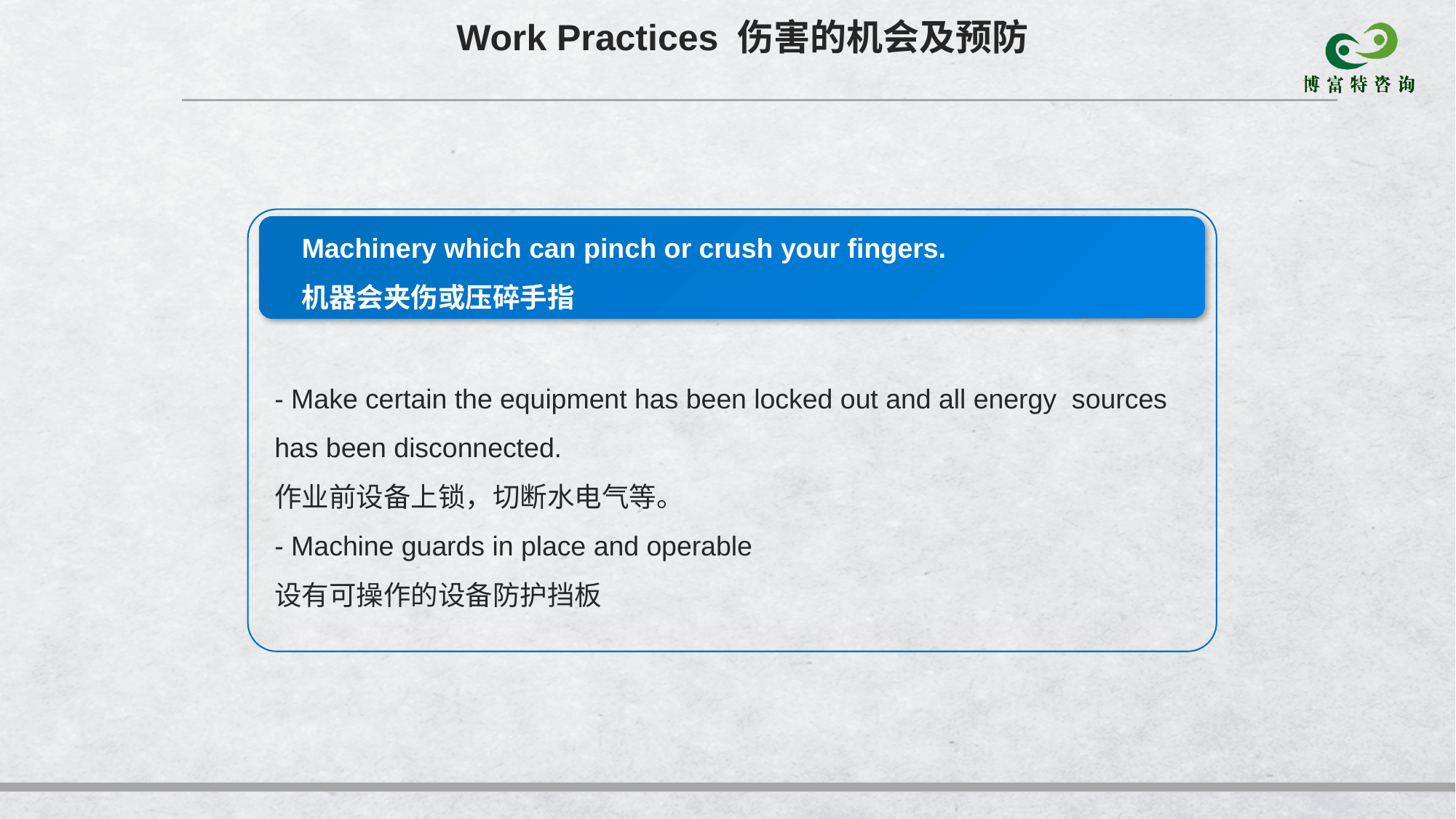

Work Practices 伤害的机会及预防

Machinery which can pinch or crush your fingers.
机器会夹伤或压碎手指

- Make certain the equipment has been locked out and all energy  sources has been disconnected.
作业前设备上锁，切断水电气等。
- Machine guards in place and operable
设有可操作的设备防护挡板